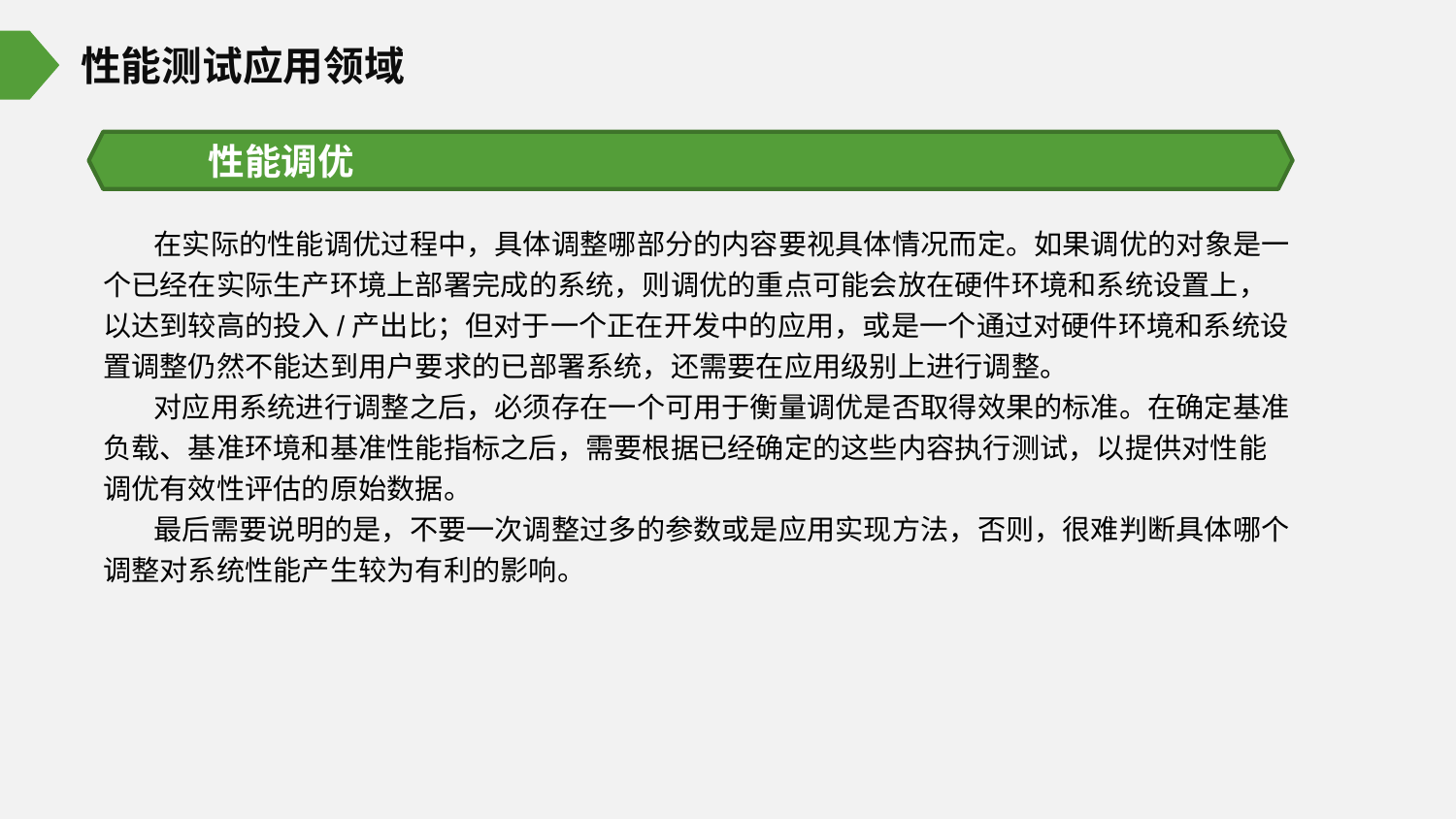

性能测试应用领域
性能调优
       在实际的性能调优过程中，具体调整哪部分的内容要视具体情况而定。如果调优的对象是一个已经在实际生产环境上部署完成的系统，则调优的重点可能会放在硬件环境和系统设置上，以达到较高的投入/产出比；但对于一个正在开发中的应用，或是一个通过对硬件环境和系统设置调整仍然不能达到用户要求的已部署系统，还需要在应用级别上进行调整。
       对应用系统进行调整之后，必须存在一个可用于衡量调优是否取得效果的标准。在确定基准负载、基准环境和基准性能指标之后，需要根据已经确定的这些内容执行测试，以提供对性能调优有效性评估的原始数据。
       最后需要说明的是，不要一次调整过多的参数或是应用实现方法，否则，很难判断具体哪个调整对系统性能产生较为有利的影响。